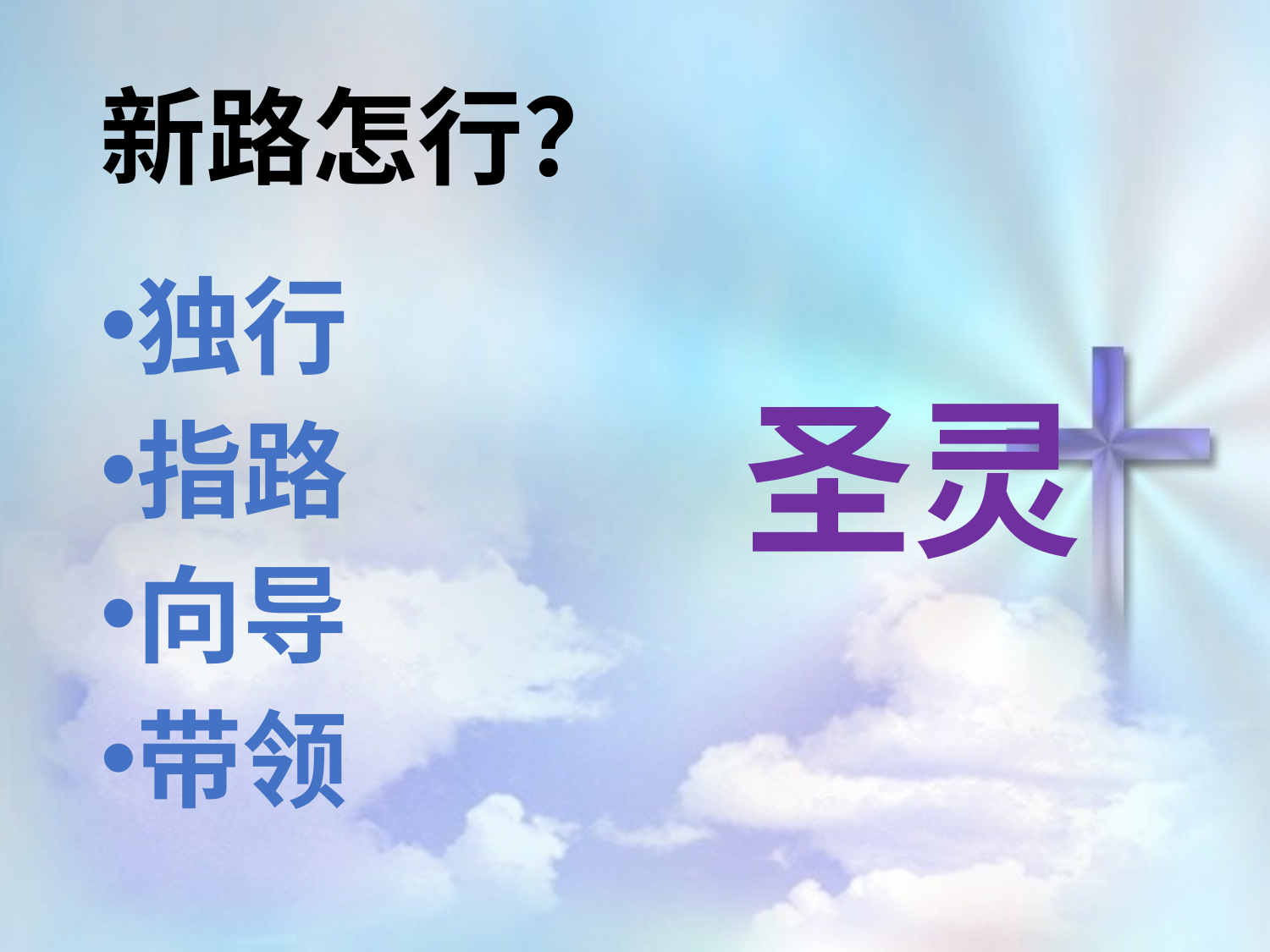

# 新路怎行？
独行
指路
向导
带领

圣灵